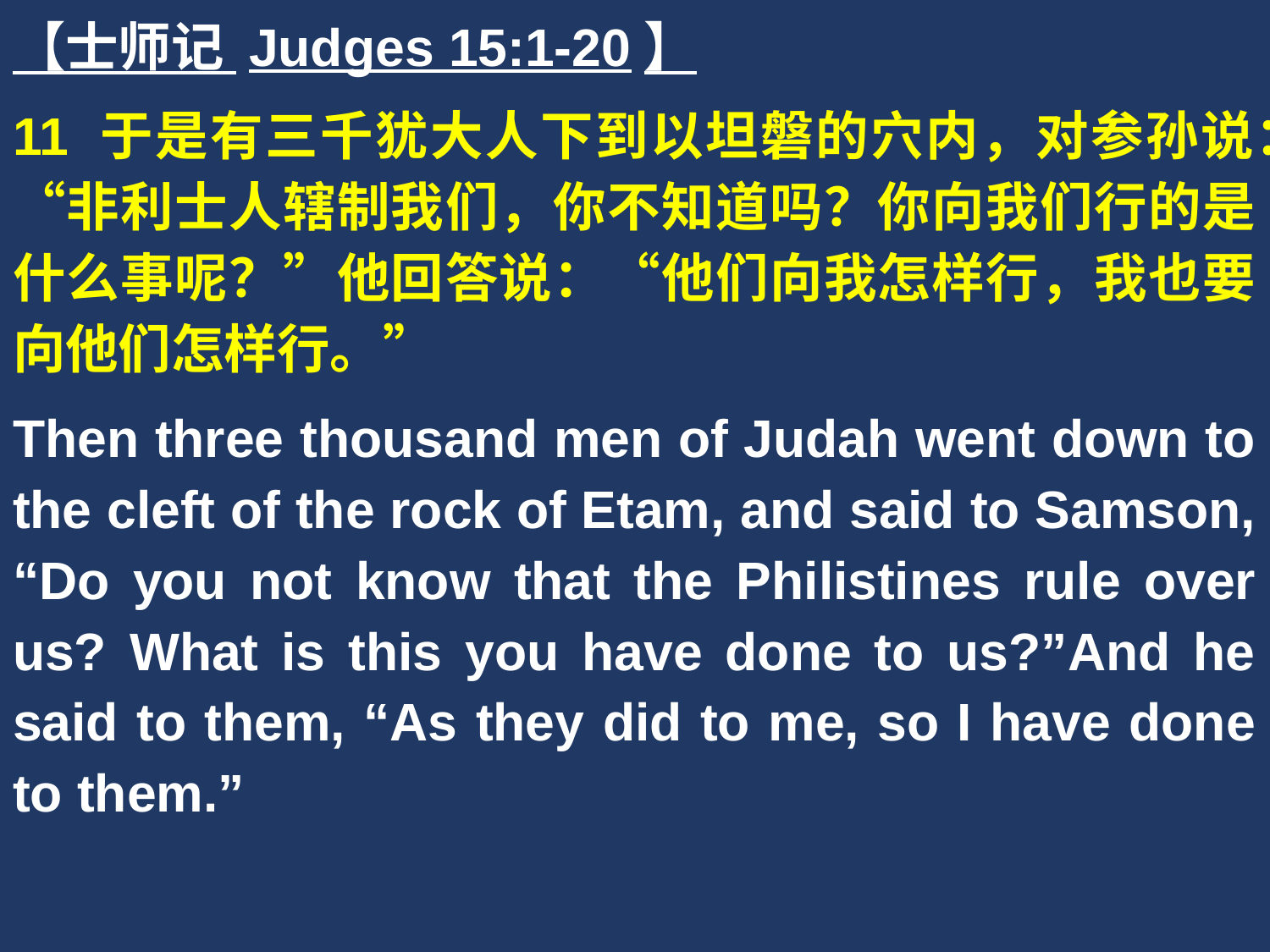

【士师记 Judges 15:1-20】
11 于是有三千犹大人下到以坦磐的穴内，对参孙说：“非利士人辖制我们，你不知道吗？你向我们行的是什么事呢？”他回答说：“他们向我怎样行，我也要向他们怎样行。”
Then three thousand men of Judah went down to the cleft of the rock of Etam, and said to Samson, “Do you not know that the Philistines rule over us? What is this you have done to us?”And he said to them, “As they did to me, so I have done to them.”